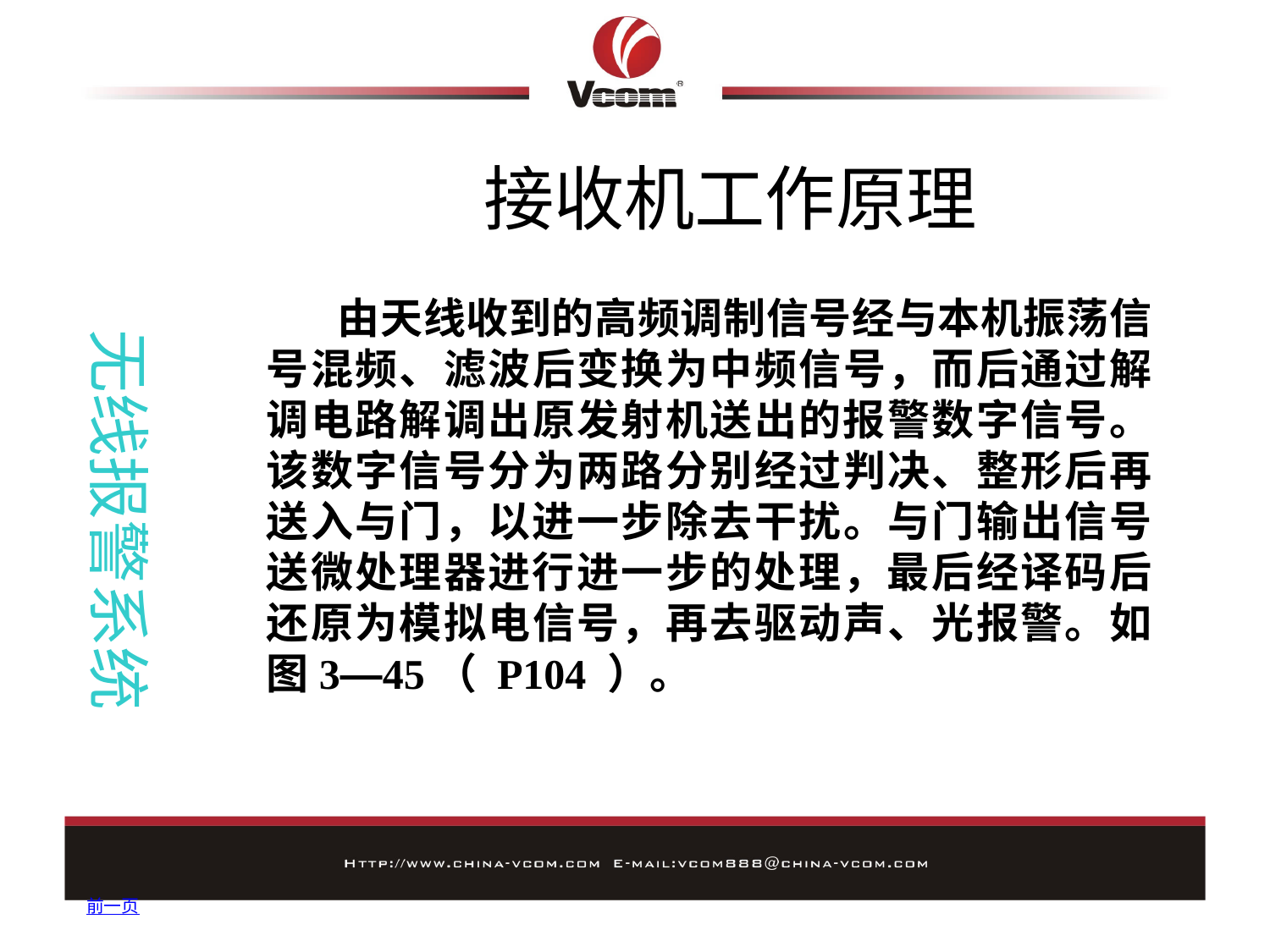

接收机工作原理
      由天线收到的高频调制信号经与本机振荡信号混频、滤波后变换为中频信号，而后通过解调电路解调出原发射机送出的报警数字信号。该数字信号分为两路分别经过判决、整形后再送入与门，以进一步除去干扰。与门输出信号送微处理器进行进一步的处理，最后经译码后还原为模拟电信号，再去驱动声、光报警。如图3—45（ P104 ）。
无线报警系统
前一页